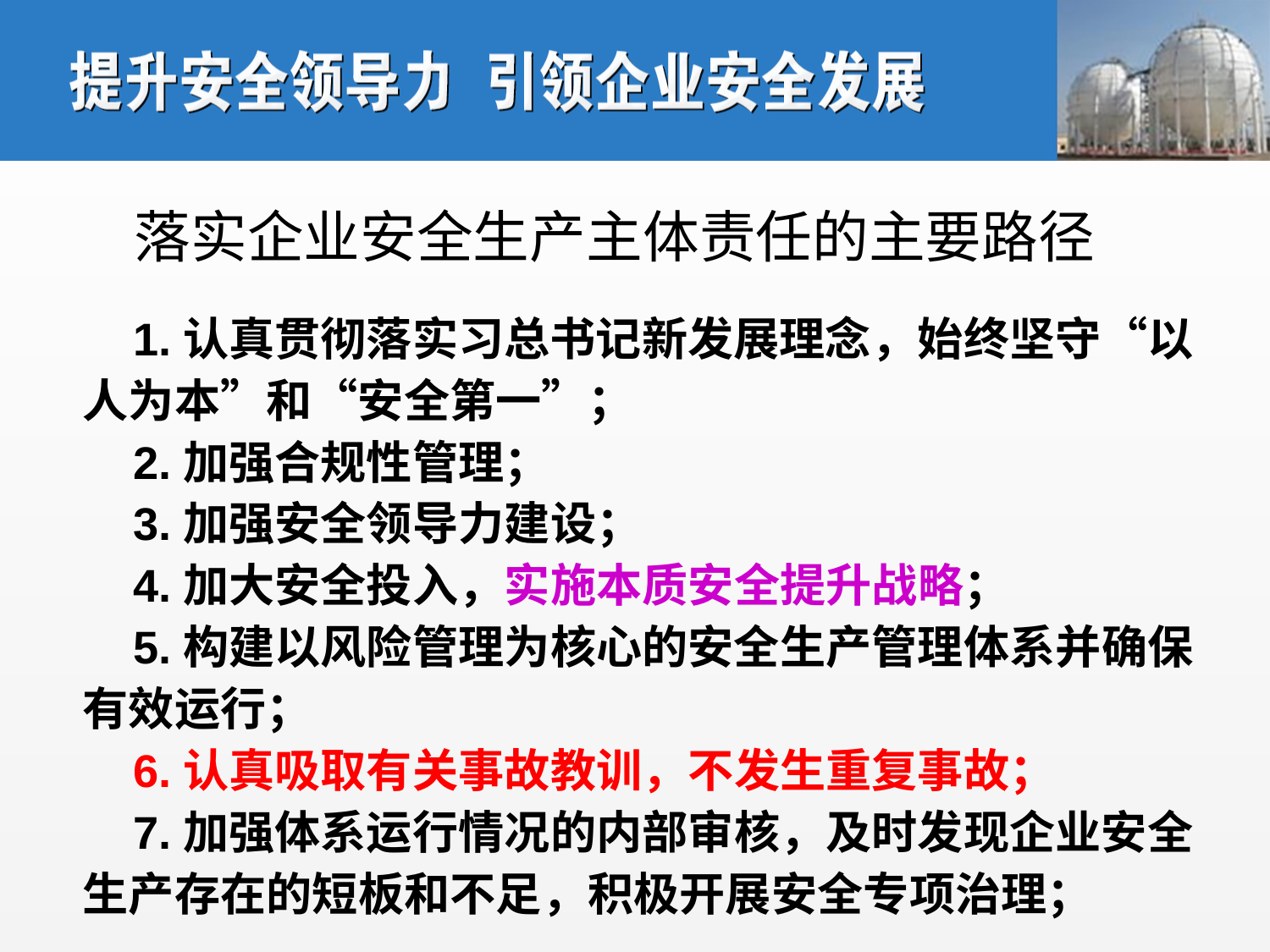

落实企业安全生产主体责任的主要路径
    1.认真贯彻落实习总书记新发展理念，始终坚守“以人为本”和“安全第一”；
    2.加强合规性管理；
    3.加强安全领导力建设；
    4.加大安全投入，实施本质安全提升战略；
    5.构建以风险管理为核心的安全生产管理体系并确保有效运行；
    6.认真吸取有关事故教训，不发生重复事故；
    7.加强体系运行情况的内部审核，及时发现企业安全生产存在的短板和不足，积极开展安全专项治理；
39